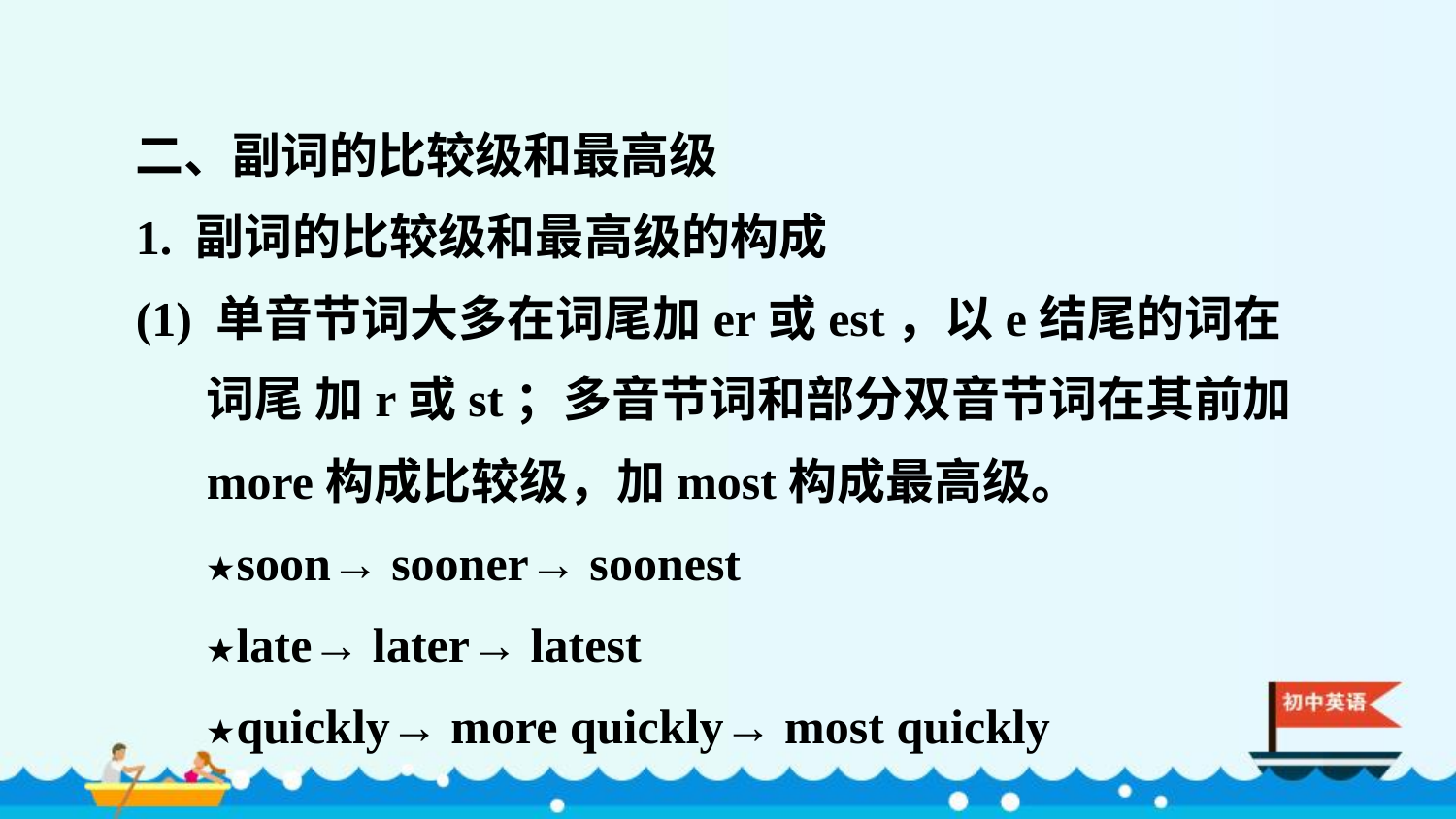

二、副词的比较级和最高级
1. 副词的比较级和最高级的构成
(1) 单音节词大多在词尾加­er或­est，以e结尾的词在词尾 加­r或­st；多音节词和部分双音节词在其前加more构成比较级，加most构成最高级。
★soon→ sooner→ soonest
★late→ later→ latest
★quickly→ more quickly→ most quickly